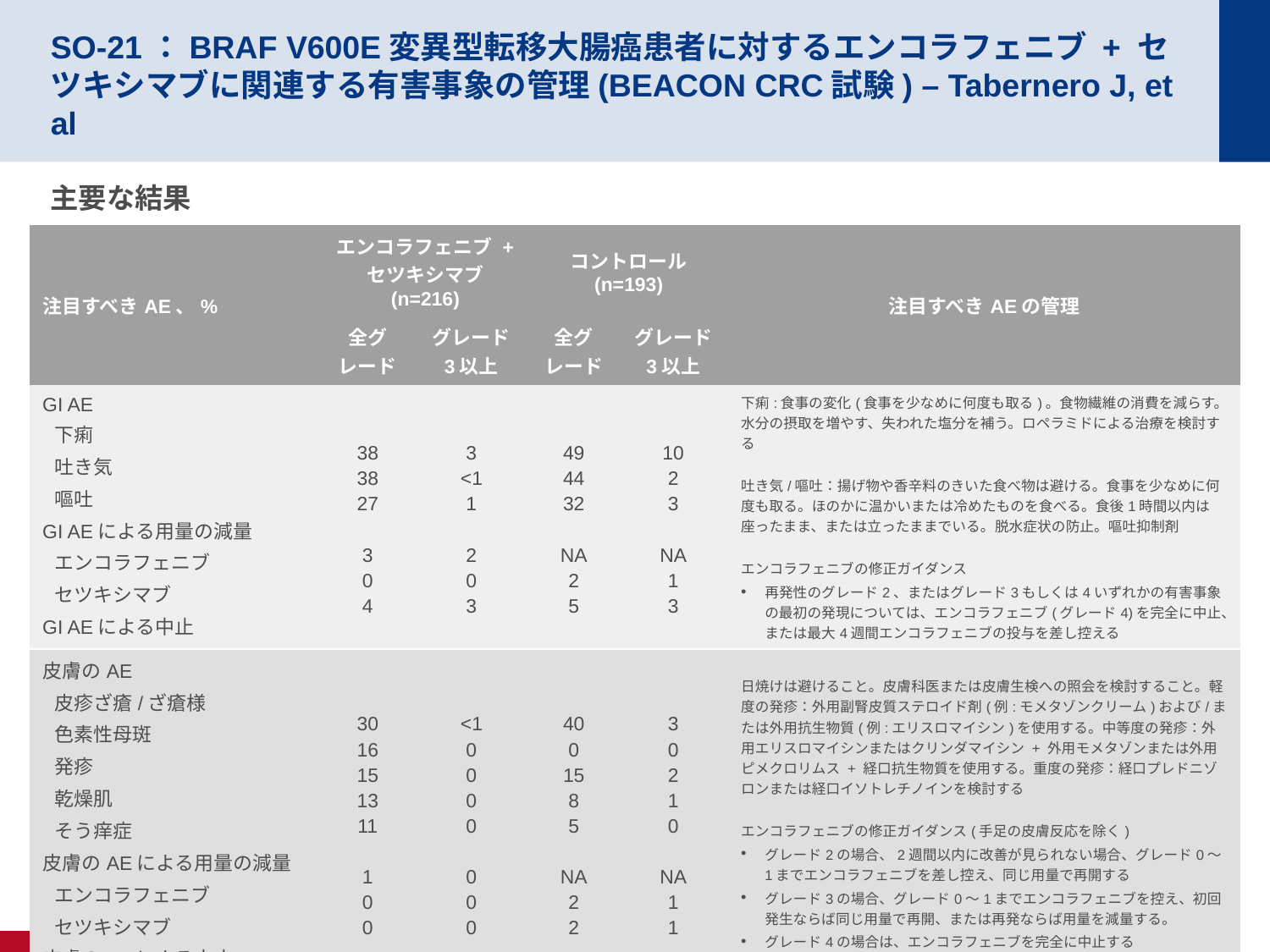

# SO-21：BRAF V600E変異型転移大腸癌患者に対するエンコラフェニブ + セツキシマブに関連する有害事象の管理(BEACON CRC試験) – Tabernero J, et al
主要な結果
| 注目すべきAE、% | エンコラフェニブ + セツキシマブ (n=216) |  | コントロール (n=193) |  | 注目すべきAEの管理 |
| --- | --- | --- | --- | --- | --- |
|  | 全グレード | グレード 3以上 | 全グレード | グレード 3以上 |  |
| GI AE 下痢 吐き気 嘔吐 GI AEによる用量の減量 エンコラフェニブ セツキシマブ GI AEによる中止 | 38 38 27 3 0 4 | 3 <1 1 2 0 3 | 49 44 32 NA 2 5 | 10 2 3 NA 1 3 | 下痢:食事の変化(食事を少なめに何度も取る)。食物繊維の消費を減らす。水分の摂取を増やす、失われた塩分を補う。ロペラミドによる治療を検討する 吐き気/嘔吐：揚げ物や香辛料のきいた食べ物は避ける。食事を少なめに何度も取る。ほのかに温かいまたは冷めたものを食べる。食後1時間以内は座ったまま、または立ったままでいる。脱水症状の防止。嘔吐抑制剤 エンコラフェニブの修正ガイダンス 再発性のグレード2、またはグレード3もしくは4いずれかの有害事象の最初の発現については、エンコラフェニブ(グレード4)を完全に中止、または最大4週間エンコラフェニブの投与を差し控える |
| 皮膚のAE 皮疹ざ瘡/ざ瘡様 色素性母斑 発疹 乾燥肌 そう痒症 皮膚のAEによる用量の減量 エンコラフェニブ セツキシマブ 皮膚のAEによる中止 | 30 16 15 13 11 1 0 0 | <1 0 0 0 0 0 0 0 | 40 0 15 8 5 NA 2 2 | 3 0 2 1 0 NA 1 1 | 日焼けは避けること。皮膚科医または皮膚生検への照会を検討すること。軽度の発疹：外用副腎皮質ステロイド剤(例:モメタゾンクリーム)および/または外用抗生物質(例:エリスロマイシン)を使用する。中等度の発疹：外用エリスロマイシンまたはクリンダマイシン + 外用モメタゾンまたは外用ピメクロリムス + 経口抗生物質を使用する。重度の発疹：経口プレドニゾロンまたは経口イソトレチノインを検討する エンコラフェニブの修正ガイダンス(手足の皮膚反応を除く) グレード2の場合、2週間以内に改善が見られない場合、グレード0～1までエンコラフェニブを差し控え、同じ用量で再開する グレード3の場合、グレード0～1までエンコラフェニブを控え、初回発生ならば同じ用量で再開、または再発ならば用量を減量する。 グレード4の場合は、エンコラフェニブを完全に中止する |

Tabernero J, et al.Ann Oncol 2020;31(補遺):要旨 SO-21